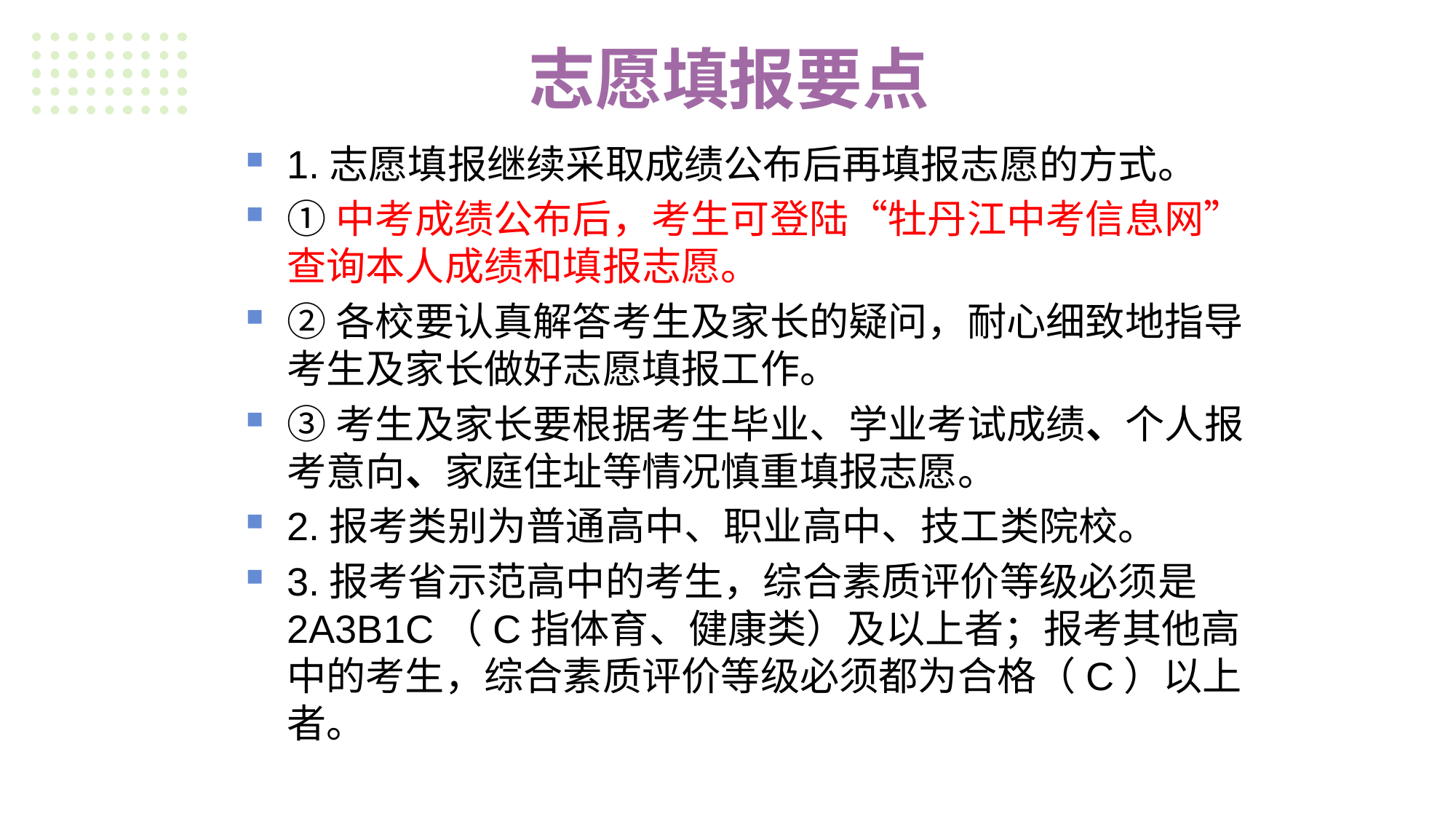

志愿填报要点

1.志愿填报继续采取成绩公布后再填报志愿的方式。
①中考成绩公布后，考生可登陆“牡丹江中考信息网”查询本人成绩和填报志愿。
②各校要认真解答考生及家长的疑问，耐心细致地指导考生及家长做好志愿填报工作。
③考生及家长要根据考生毕业、学业考试成绩、个人报考意向、家庭住址等情况慎重填报志愿。
2.报考类别为普通高中、职业高中、技工类院校。
3.报考省示范高中的考生，综合素质评价等级必须是2A3B1C（C指体育、健康类）及以上者；报考其他高中的考生，综合素质评价等级必须都为合格（C）以上者。